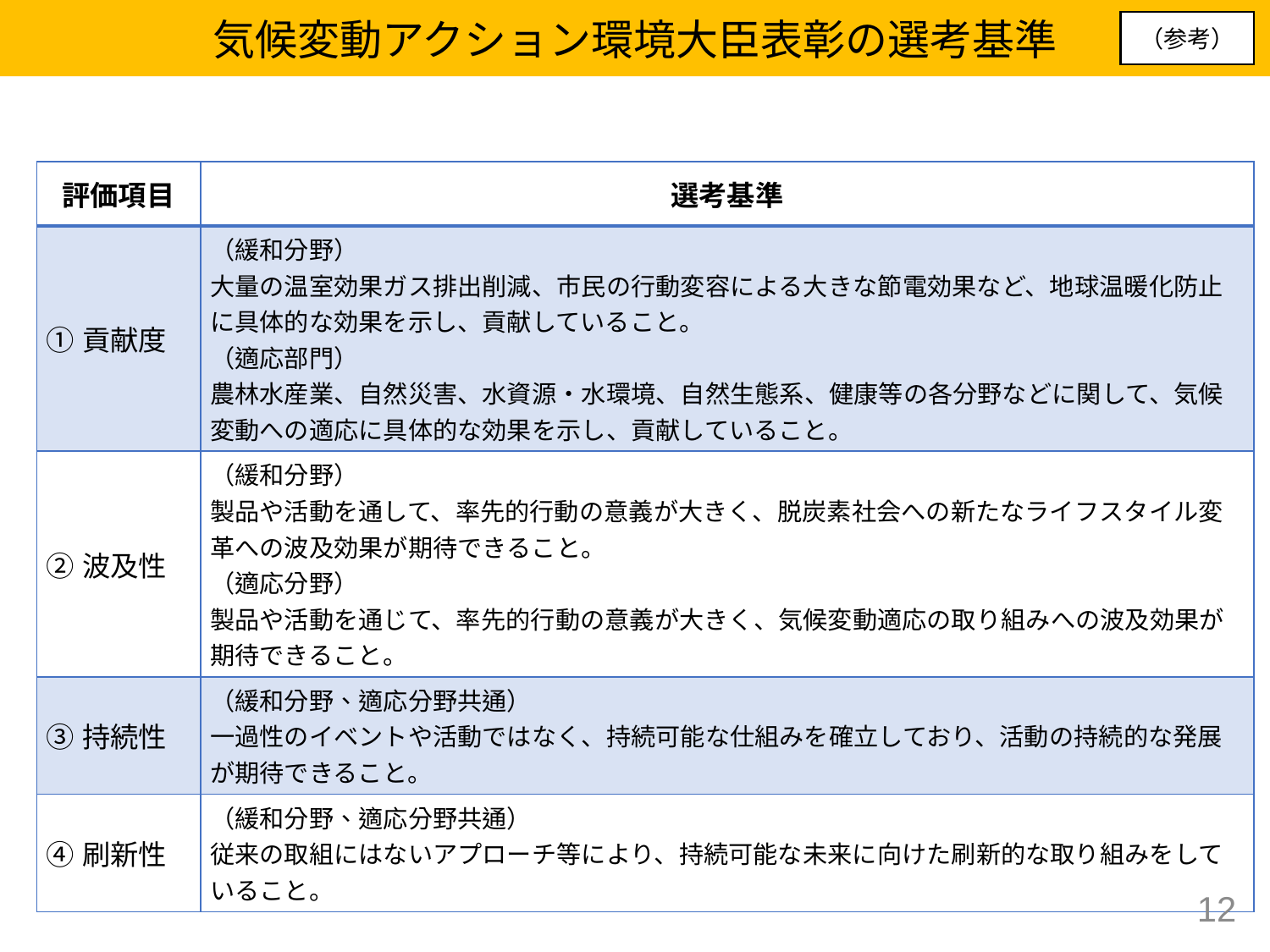

気候変動アクション環境大臣表彰の選考基準
（参考）
| 評価項目 | 選考基準 |
| --- | --- |
| ①貢献度 | （緩和分野） 大量の温室効果ガス排出削減、市民の行動変容による大きな節電効果など、地球温暖化防止に具体的な効果を示し、貢献していること。 （適応部門） 農林水産業、自然災害、水資源・水環境、自然生態系、健康等の各分野などに関して、気候変動への適応に具体的な効果を示し、貢献していること。 |
| ②波及性 | （緩和分野） 製品や活動を通して、率先的行動の意義が大きく、脱炭素社会への新たなライフスタイル変革への波及効果が期待できること。 （適応分野） 製品や活動を通じて、率先的行動の意義が大きく、気候変動適応の取り組みへの波及効果が期待できること。 |
| ③持続性 | （緩和分野、適応分野共通） 一過性のイベントや活動ではなく、持続可能な仕組みを確立しており、活動の持続的な発展が期待できること。 |
| ④刷新性 | （緩和分野、適応分野共通） 従来の取組にはないアプローチ等により、持続可能な未来に向けた刷新的な取り組みをしていること。 |
12